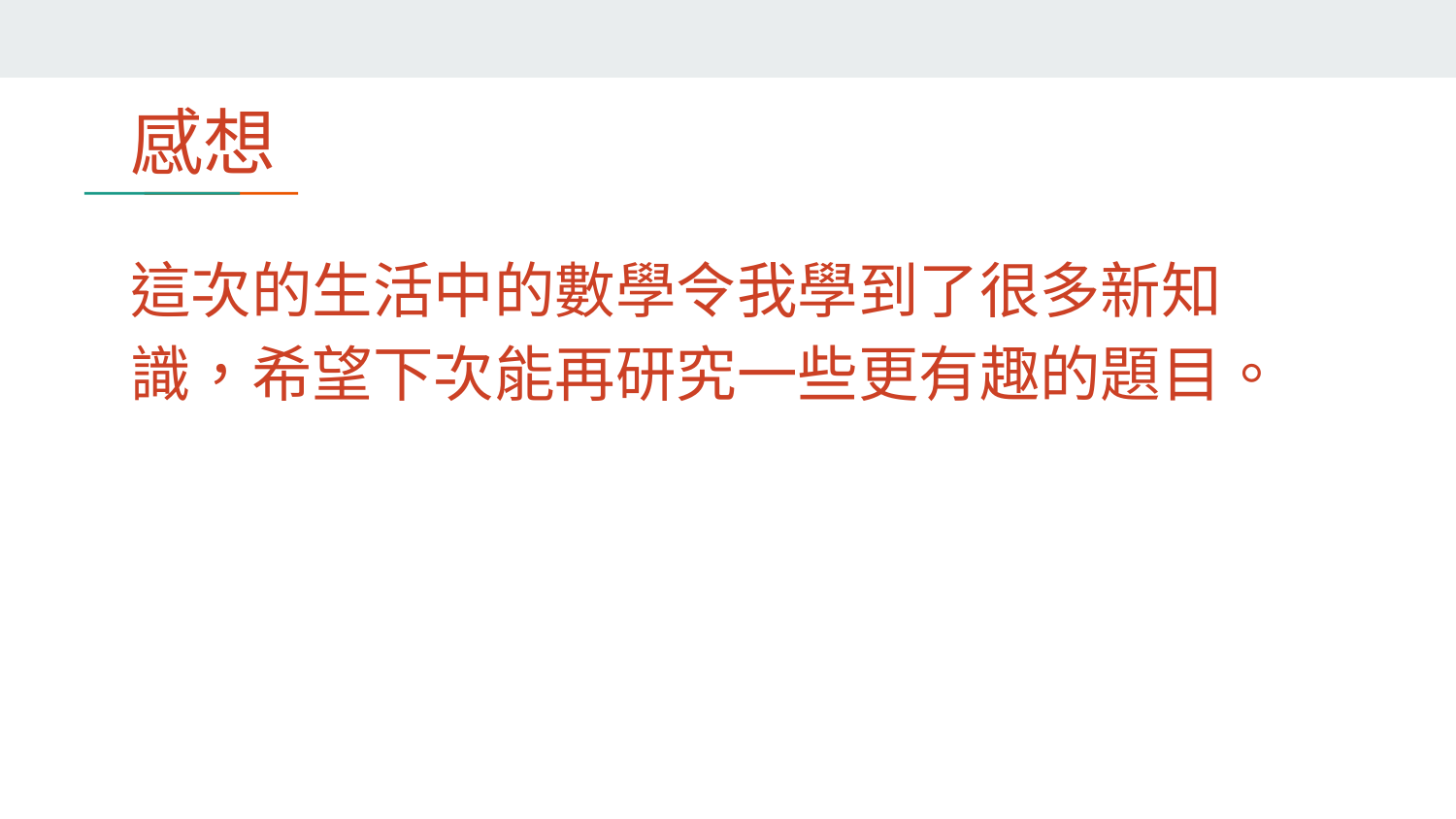

# 感想
這次的生活中的數學令我學到了很多新知識，希望下次能再研究一些更有趣的題目。